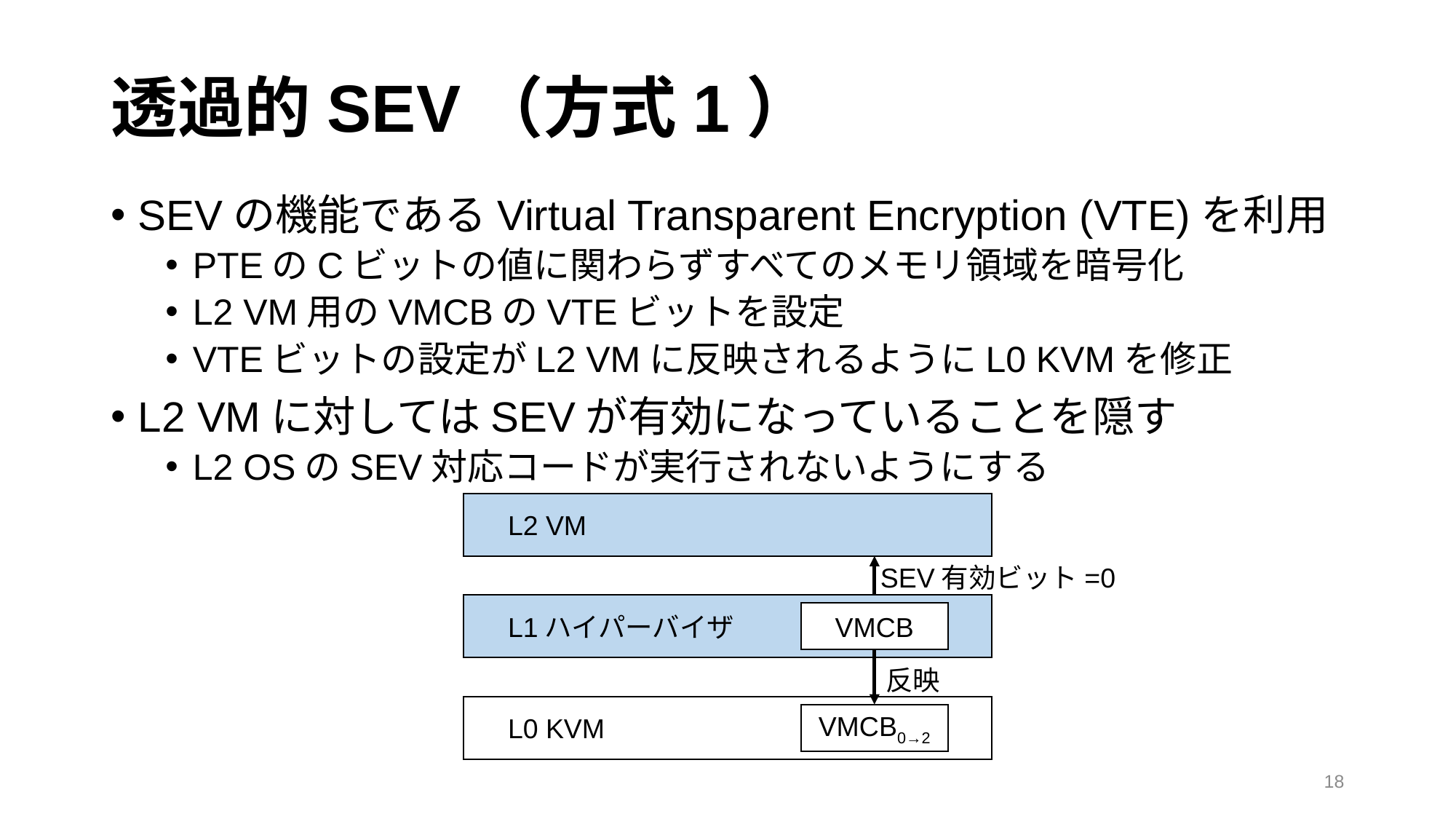

# 透過的SEV（方式1）
SEVの機能であるVirtual Transparent Encryption (VTE)を利用
PTEのCビットの値に関わらずすべてのメモリ領域を暗号化
L2 VM用のVMCBのVTEビットを設定
VTEビットの設定がL2 VMに反映されるようにL0 KVMを修正
L2 VMに対してはSEVが有効になっていることを隠す
L2 OSのSEV対応コードが実行されないようにする
　L2 VM
　L1ハイパーバイザ
VMCB
反映
　L0 KVM
VMCB0→2
SEV有効ビット=0
18